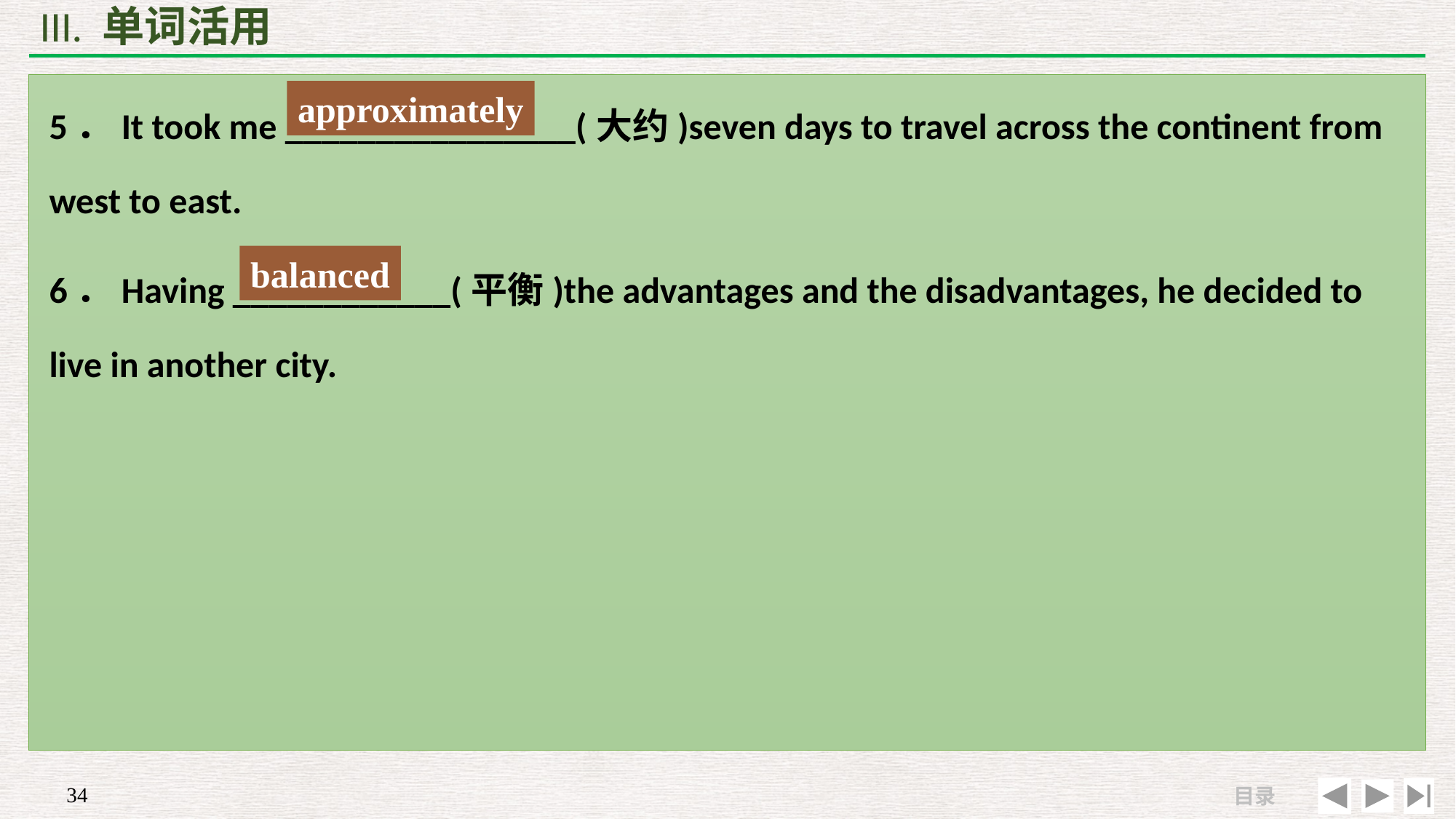

# III. 单词活用
5．It took me ________________(大约)seven days to travel across the continent from west to east.
6．Having ____________(平衡)the advantages and the disadvantages, he decided to live in another city.

approximately
balanced